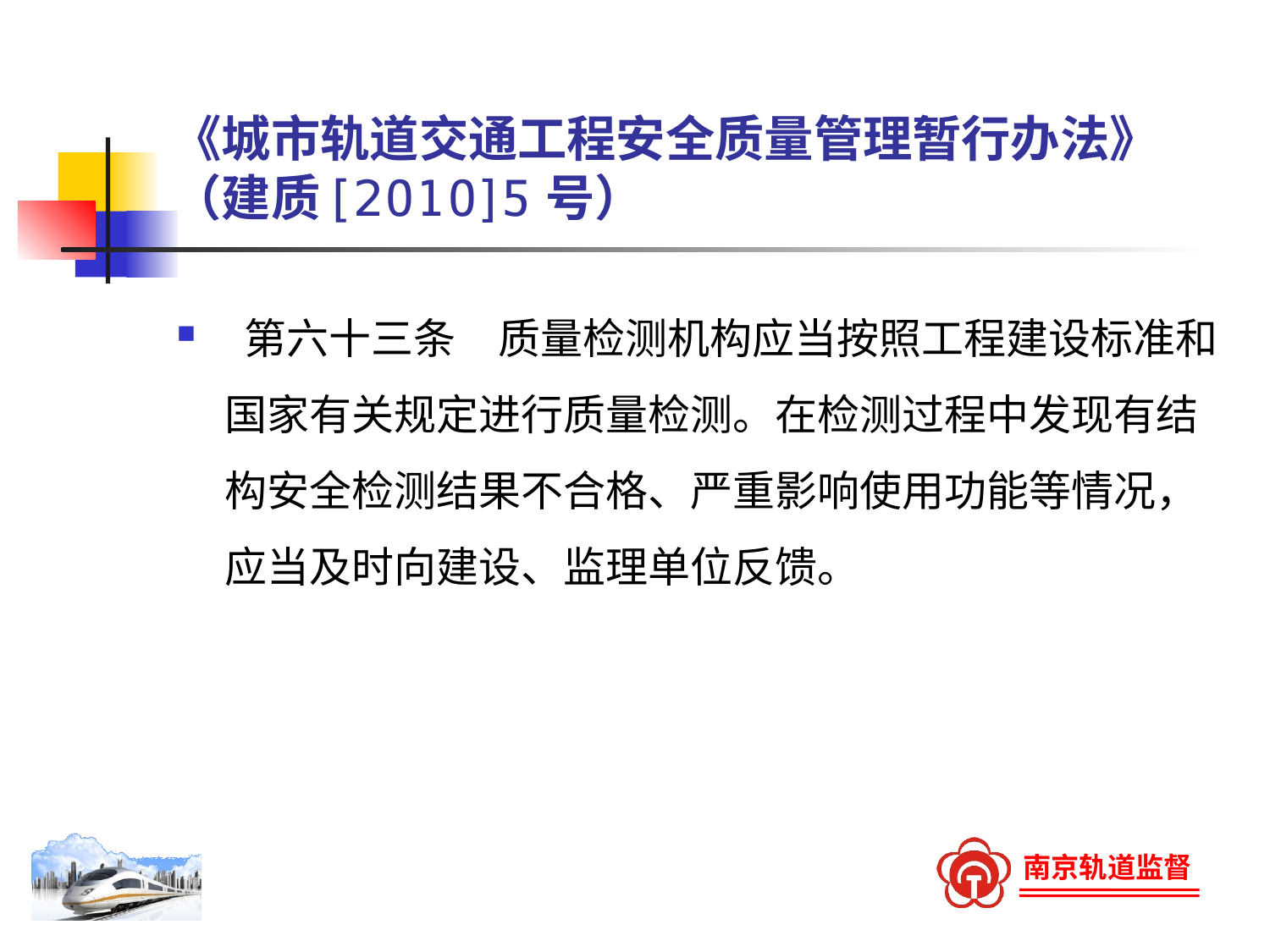

# 《城市轨道交通工程安全质量管理暂行办法》 （建质[2010]5号）
 第六十三条　质量检测机构应当按照工程建设标准和国家有关规定进行质量检测。在检测过程中发现有结构安全检测结果不合格、严重影响使用功能等情况，应当及时向建设、监理单位反馈。